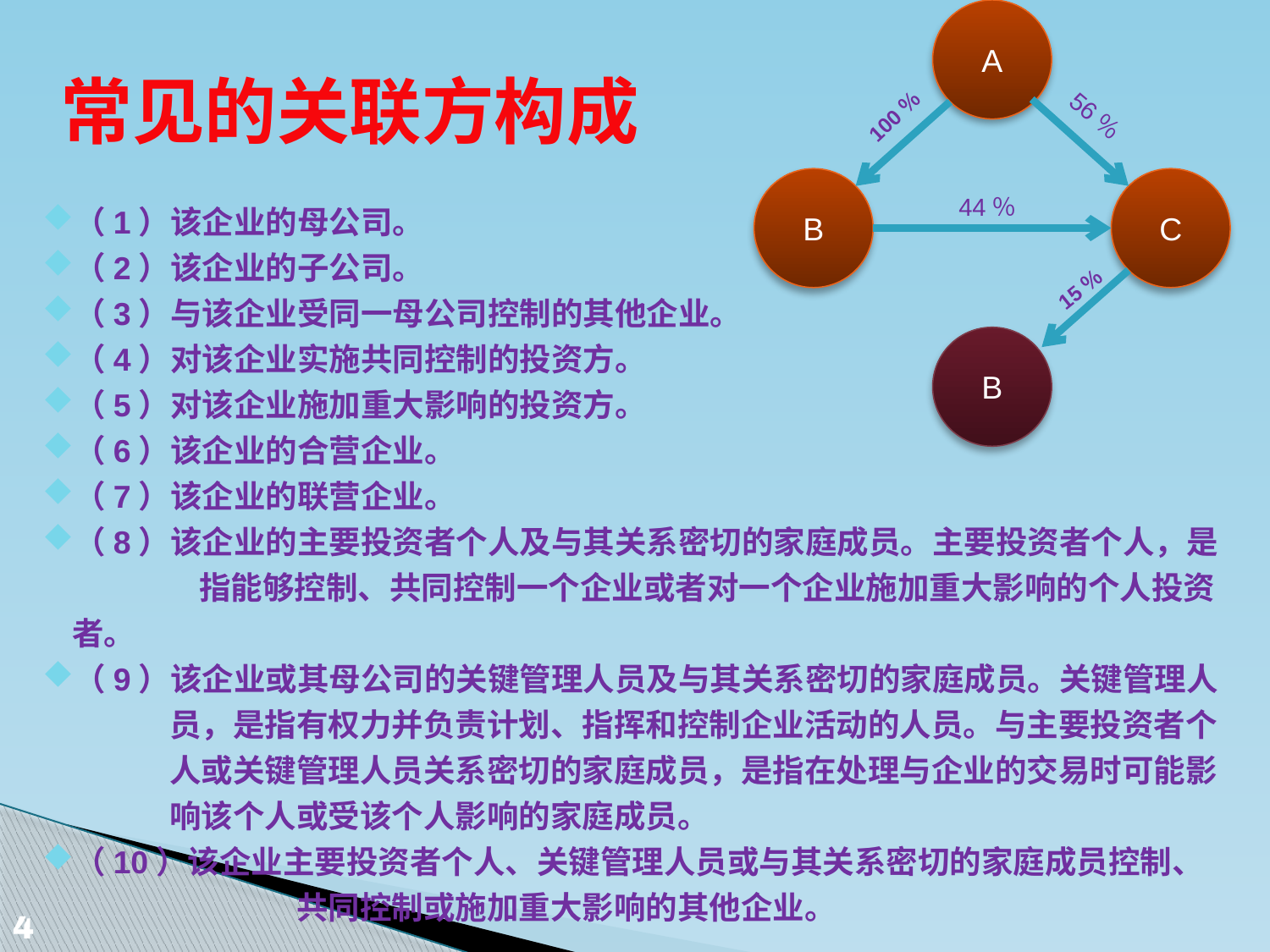

A
常见的关联方构成
56％
100％
B
C
44％
（1）该企业的母公司。
（2）该企业的子公司。
（3）与该企业受同一母公司控制的其他企业。
（4）对该企业实施共同控制的投资方。
（5）对该企业施加重大影响的投资方。
（6）该企业的合营企业。
（7）该企业的联营企业。
（8）该企业的主要投资者个人及与其关系密切的家庭成员。主要投资者个人，是	指能够控制、共同控制一个企业或者对一个企业施加重大影响的个人投资者。
（9）该企业或其母公司的关键管理人员及与其关系密切的家庭成员。关键管理人
	员，是指有权力并负责计划、指挥和控制企业活动的人员。与主要投资者个	人或关键管理人员关系密切的家庭成员，是指在处理与企业的交易时可能影	响该个人或受该个人影响的家庭成员。
（10）该企业主要投资者个人、关键管理人员或与其关系密切的家庭成员控制、
		共同控制或施加重大影响的其他企业。
15％
B
4